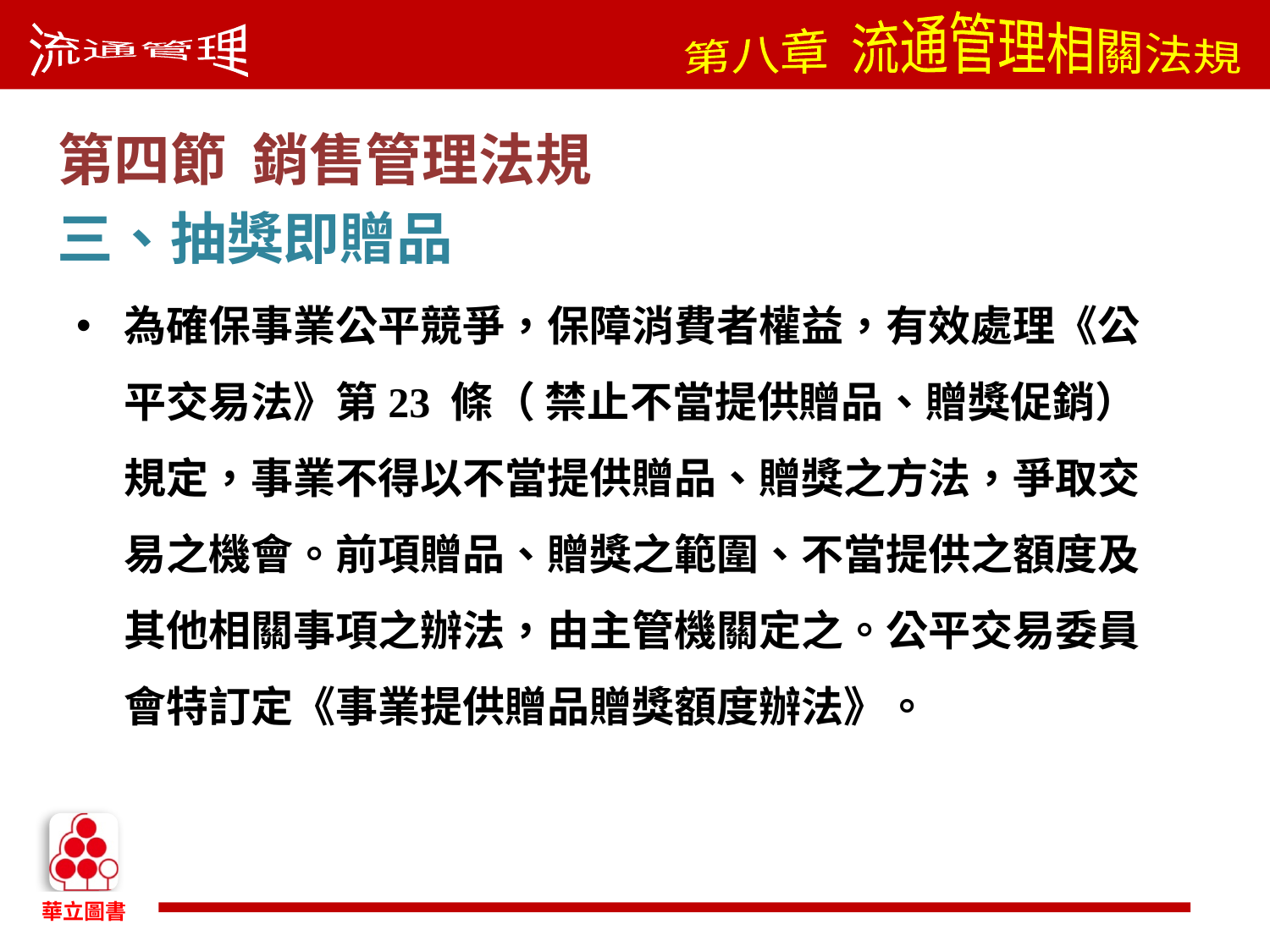

第四節  銷售管理法規
三、抽獎即贈品
為確保事業公平競爭，保障消費者權益，有效處理《公平交易法》第23 條（ 禁止不當提供贈品、贈獎促銷）規定，事業不得以不當提供贈品、贈獎之方法，爭取交易之機會。前項贈品、贈獎之範圍、不當提供之額度及其他相關事項之辦法，由主管機關定之。公平交易委員會特訂定《事業提供贈品贈獎額度辦法》。